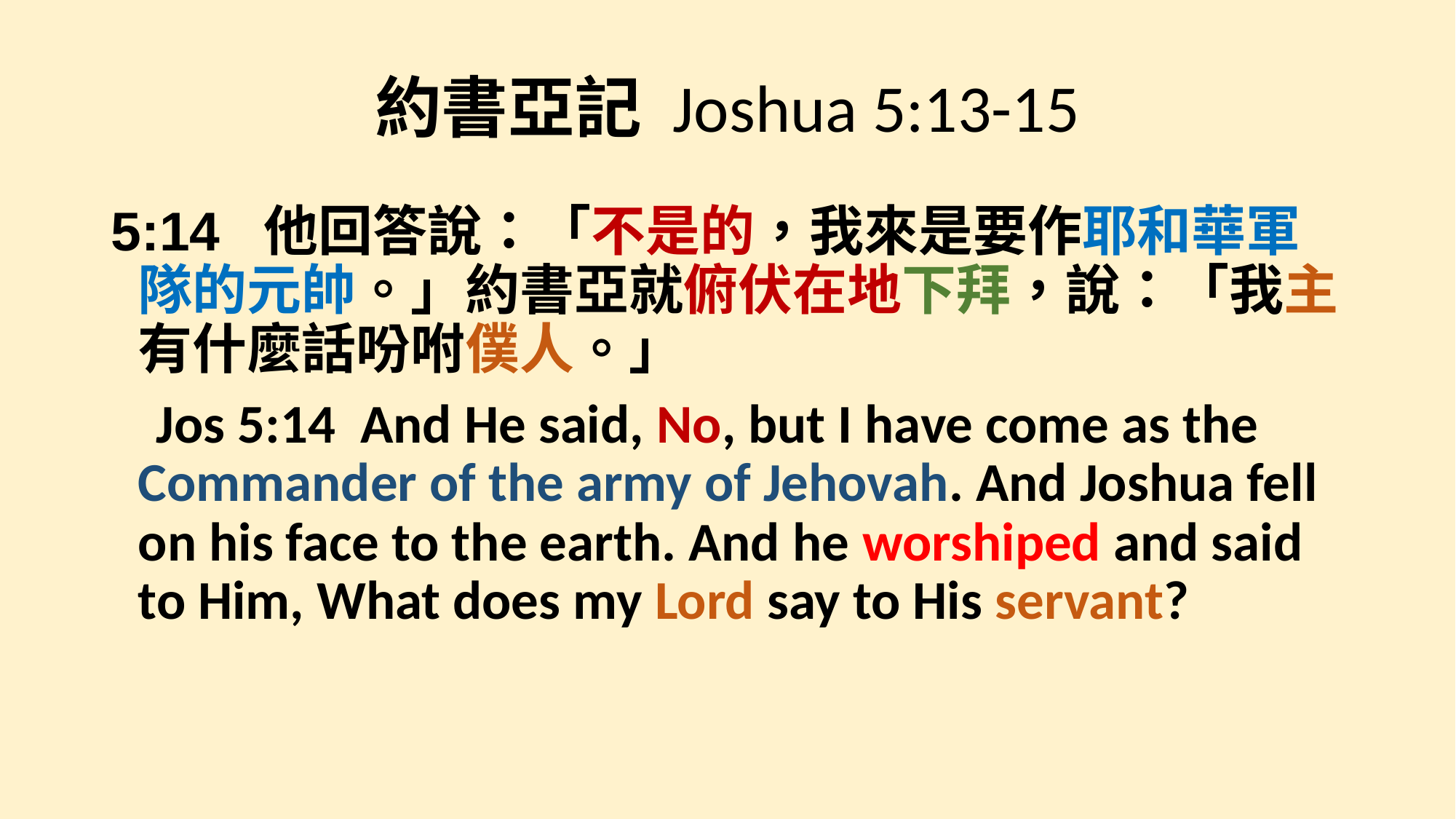

# 約書亞記 Joshua 5:13-15
5:14  他回答說：「不是的，我來是要作耶和華軍隊的元帥。」約書亞就俯伏在地下拜，說：「我主有什麼話吩咐僕人。」
   Jos 5:14  And He said, No, but I have come as the Commander of the army of Jehovah. And Joshua fell on his face to the earth. And he worshiped and said to Him, What does my Lord say to His servant?